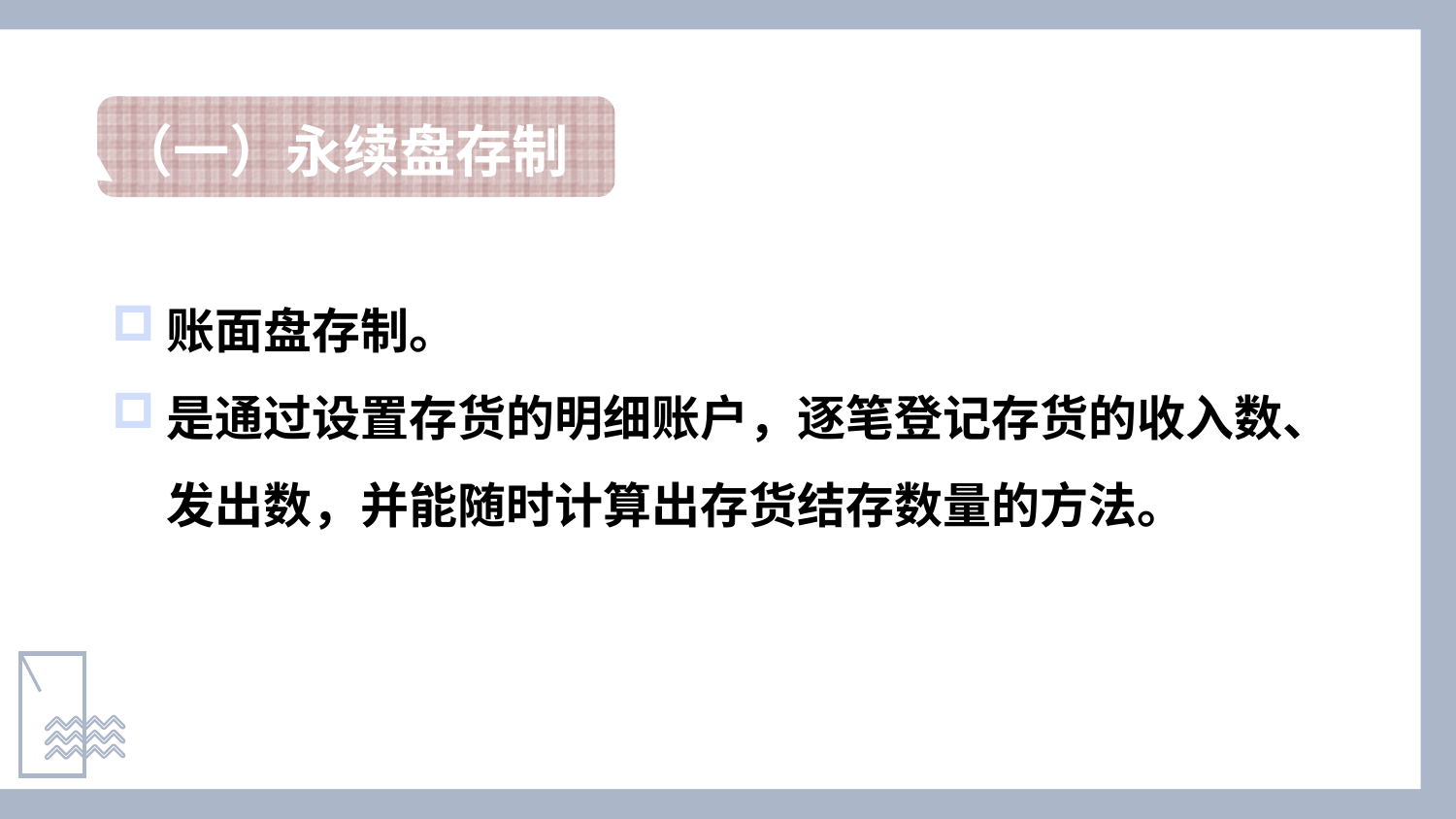

（一）永续盘存制

账面盘存制。
是通过设置存货的明细账户，逐笔登记存货的收入数、发出数，并能随时计算出存货结存数量的方法。